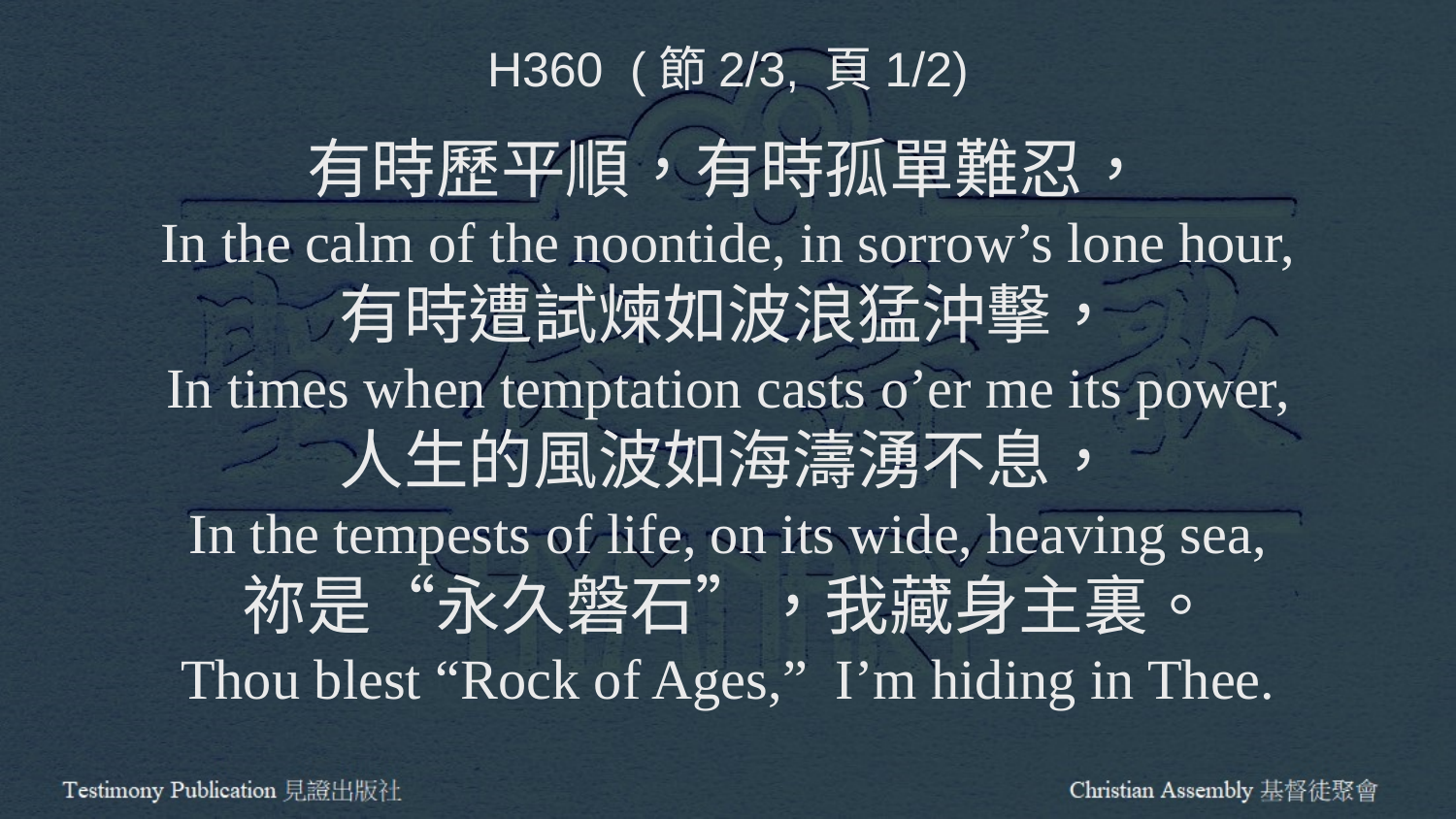

H360  (節2/3, 頁1/2)

有時歷平順，有時孤單難忍，
In the calm of the noontide, in sorrow’s lone hour,
有時遭試煉如波浪猛沖擊，
In times when temptation casts o’er me its power,
人生的風波如海濤湧不息，
In the tempests of life, on its wide, heaving sea,
祢是“永久磐石”，我藏身主裏。
Thou blest “Rock of Ages,”  I’m hiding in Thee.